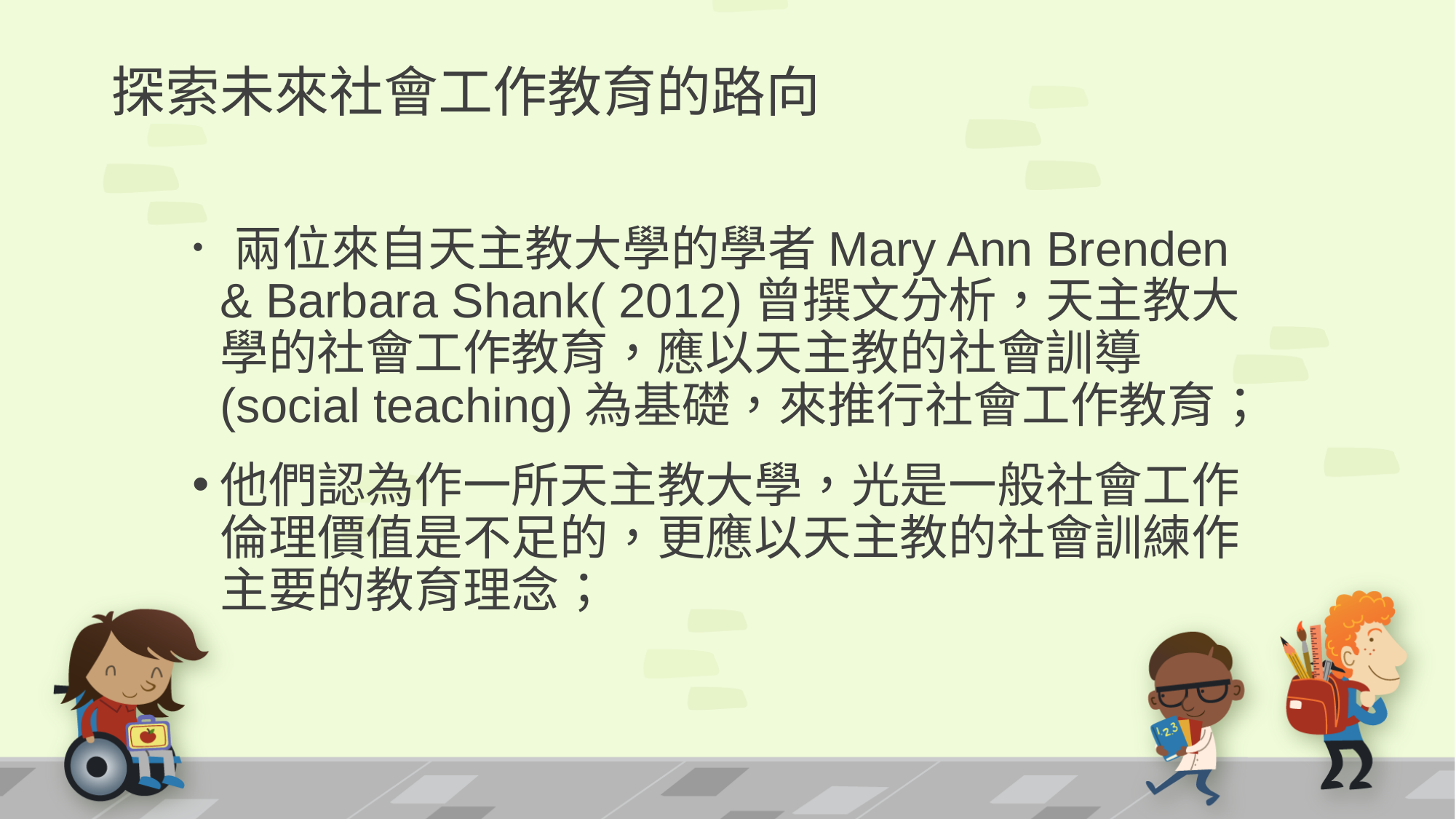

# 探索未來社會工作教育的路向
 兩位來自天主教大學的學者Mary Ann Brenden & Barbara Shank( 2012)曾撰文分析，天主教大學的社會工作教育，應以天主教的社會訓導(social teaching)為基礎，來推行社會工作教育；
他們認為作一所天主教大學，光是一般社會工作倫理價值是不足的，更應以天主教的社會訓練作主要的教育理念；